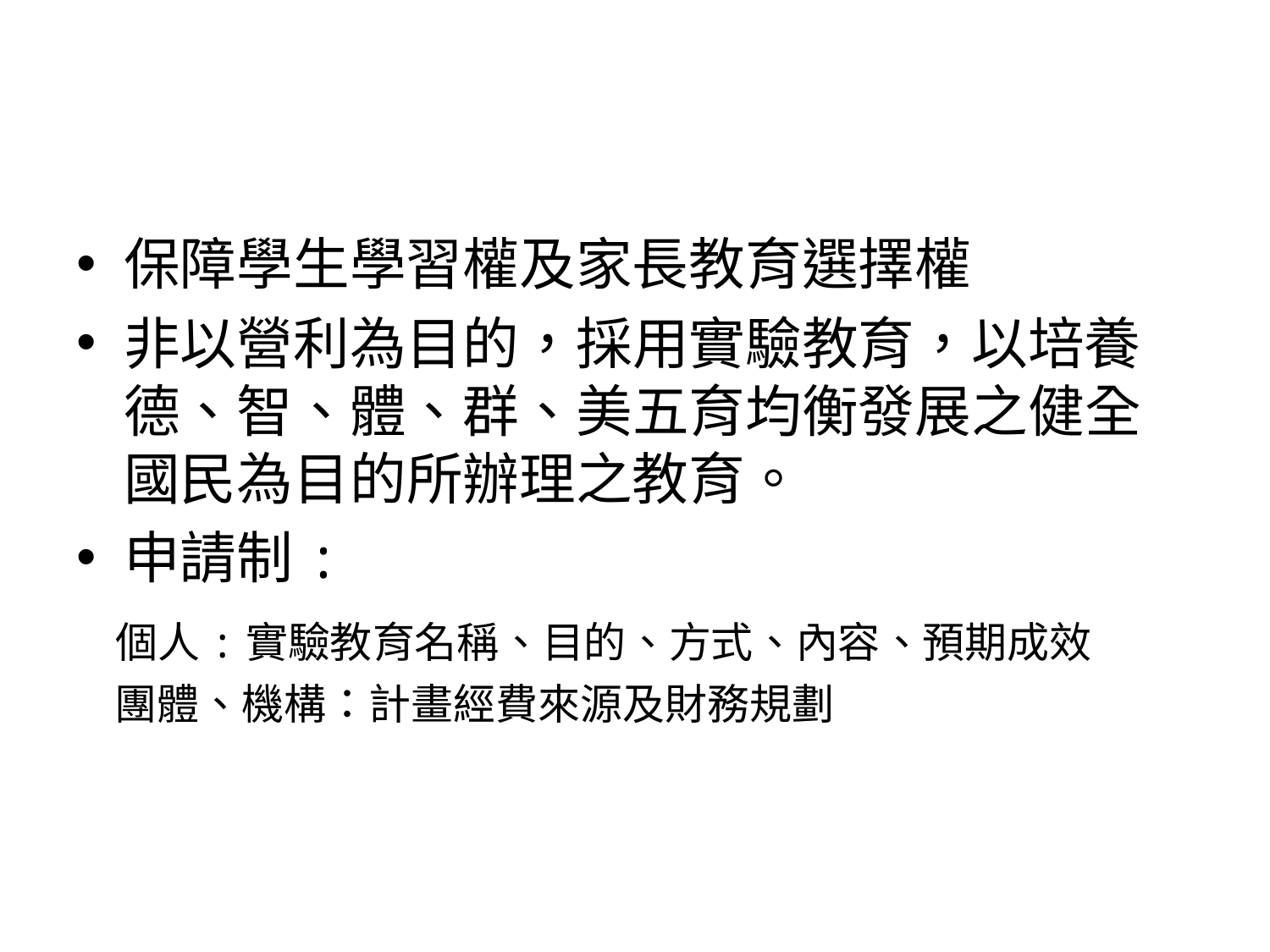

#
保障學生學習權及家長教育選擇權
非以營利為目的，採用實驗教育，以培養德、智、體、群、美五育均衡發展之健全國民為目的所辦理之教育。
申請制:
  個人:實驗教育名稱、目的、方式、內容、預期成效
   團體、機構：計畫經費來源及財務規劃